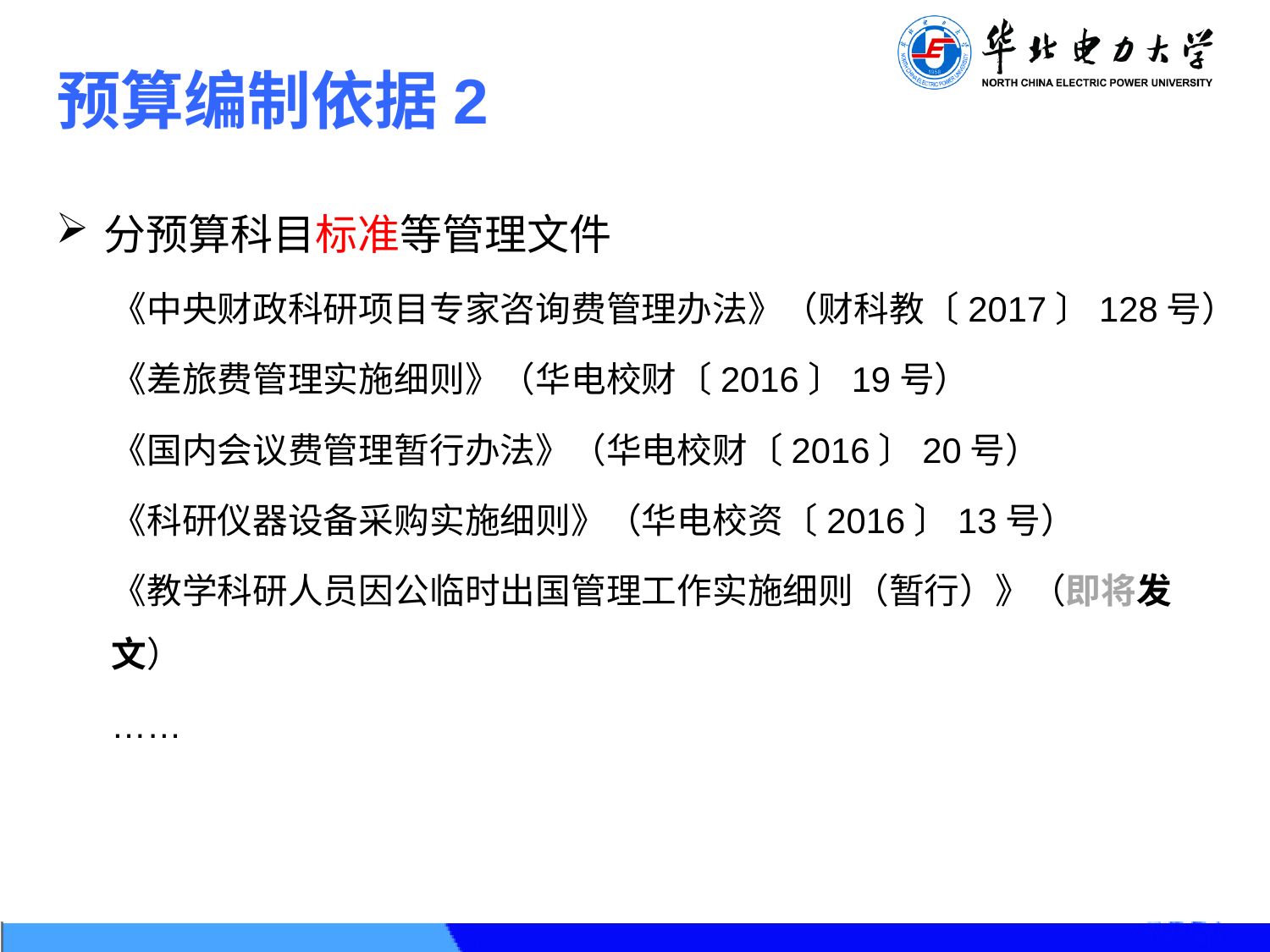

预算编制依据2
分预算科目标准等管理文件
《中央财政科研项目专家咨询费管理办法》（财科教〔2017〕128号）
《差旅费管理实施细则》（华电校财〔2016〕19号）
《国内会议费管理暂行办法》（华电校财〔2016〕20号）
《科研仪器设备采购实施细则》（华电校资〔2016〕13号）
《教学科研人员因公临时出国管理工作实施细则（暂行）》（即将发文）
……